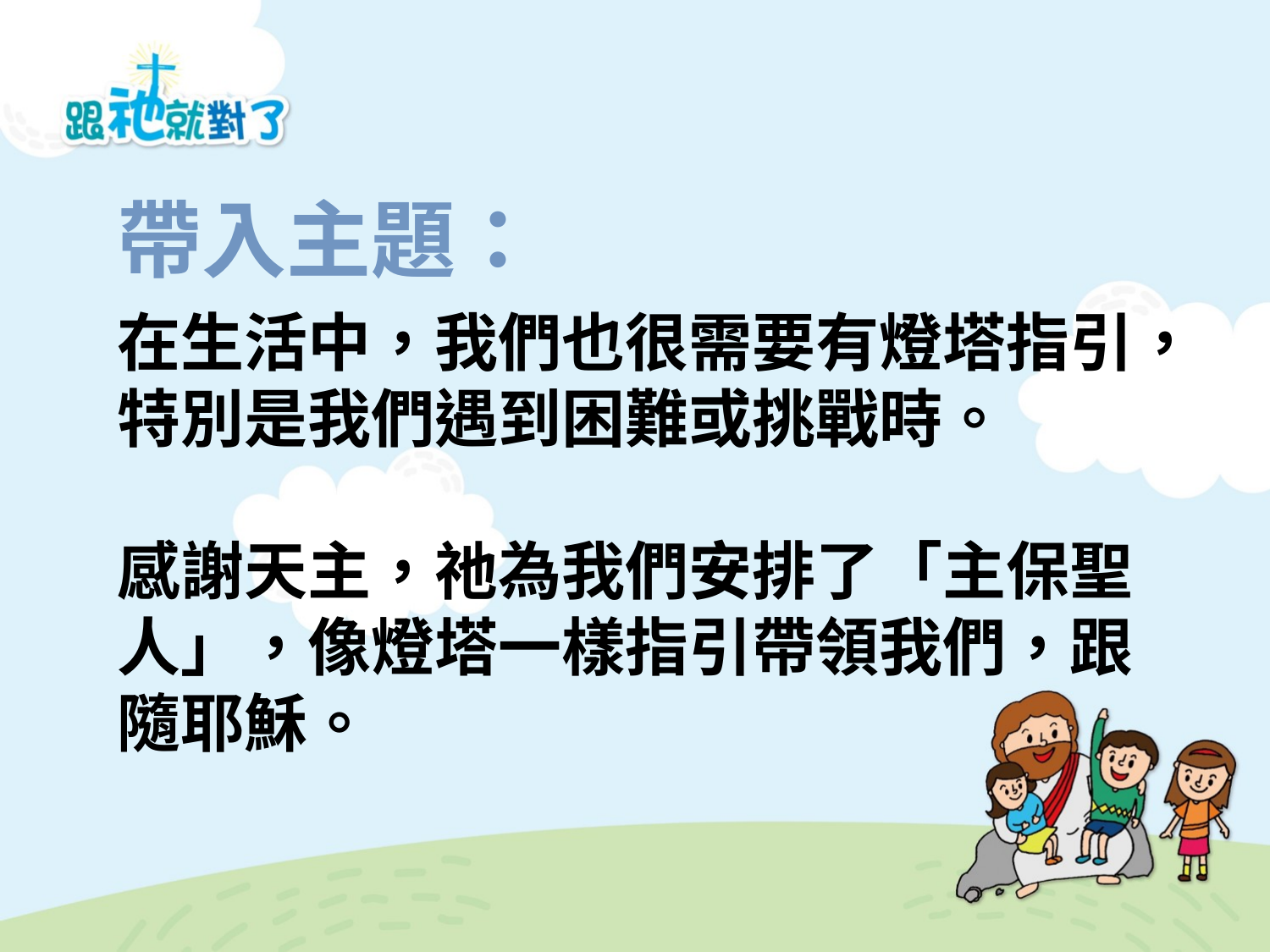

帶入主題：
在生活中，我們也很需要有燈塔指引，特別是我們遇到困難或挑戰時。

感謝天主，祂為我們安排了「主保聖人」，像燈塔一樣指引帶領我們，跟隨耶穌。